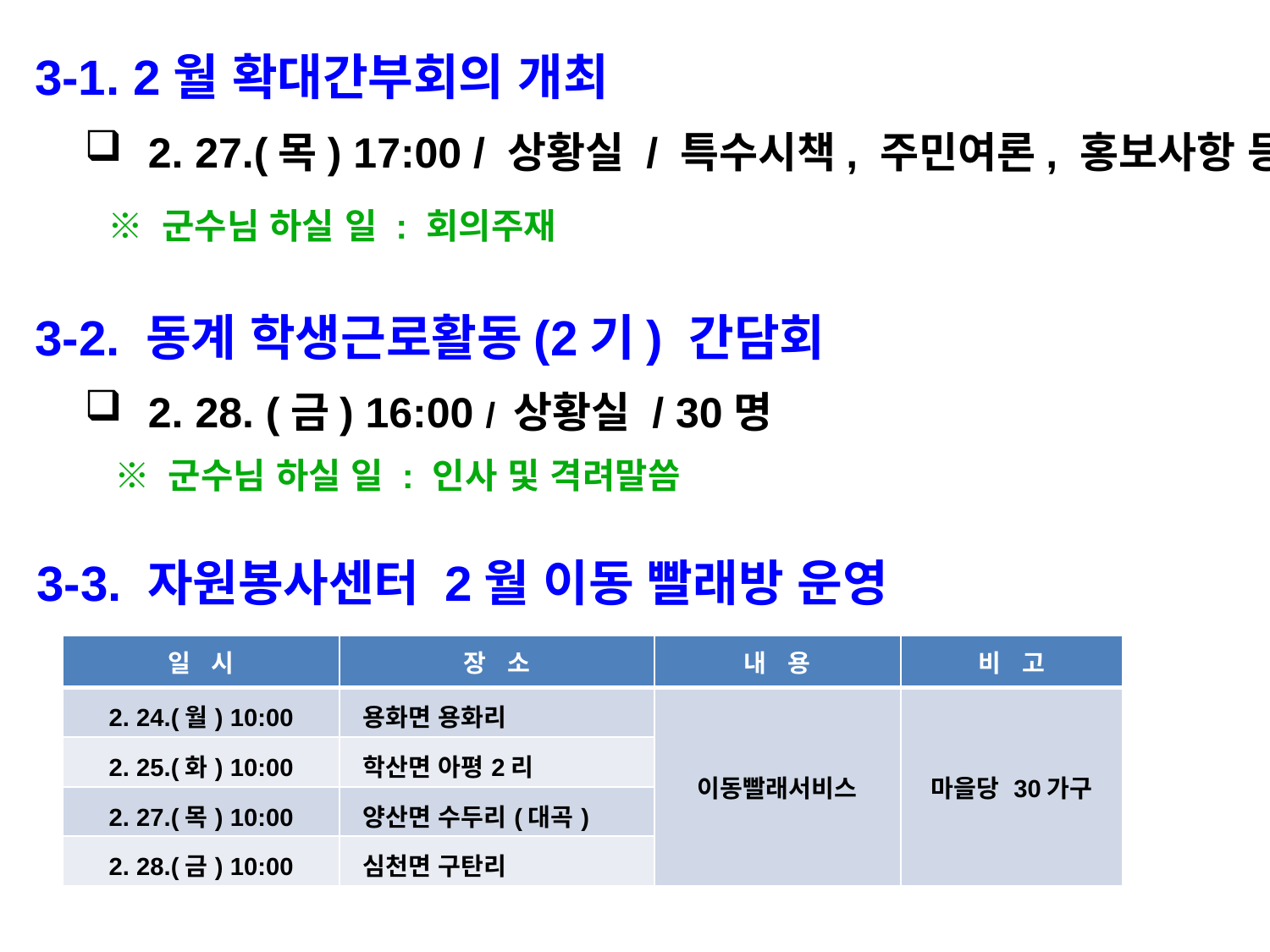

3-1. 2월 확대간부회의 개최
2. 27.(목) 17:00 / 상황실 / 특수시책, 주민여론, 홍보사항 등
  ※ 군수님 하실 일 : 회의주재
 3-2. 동계 학생근로활동(2기) 간담회
2. 28. (금) 16:00 / 상황실 / 30명
   ※ 군수님 하실 일 : 인사 및 격려말씀
3-3. 자원봉사센터 2월 이동 빨래방 운영

| 일 시 | 장 소 | 내 용 | 비 고 |
| --- | --- | --- | --- |
| 2. 24.(월) 10:00 | 용화면 용화리 | 이동빨래서비스 | 마을당 30가구 |
| 2. 25.(화) 10:00 | 학산면 아평2리 |  |  |
| 2. 27.(목) 10:00 | 양산면 수두리(대곡) |  |  |
| 2. 28.(금) 10:00 | 심천면 구탄리 |  |  |